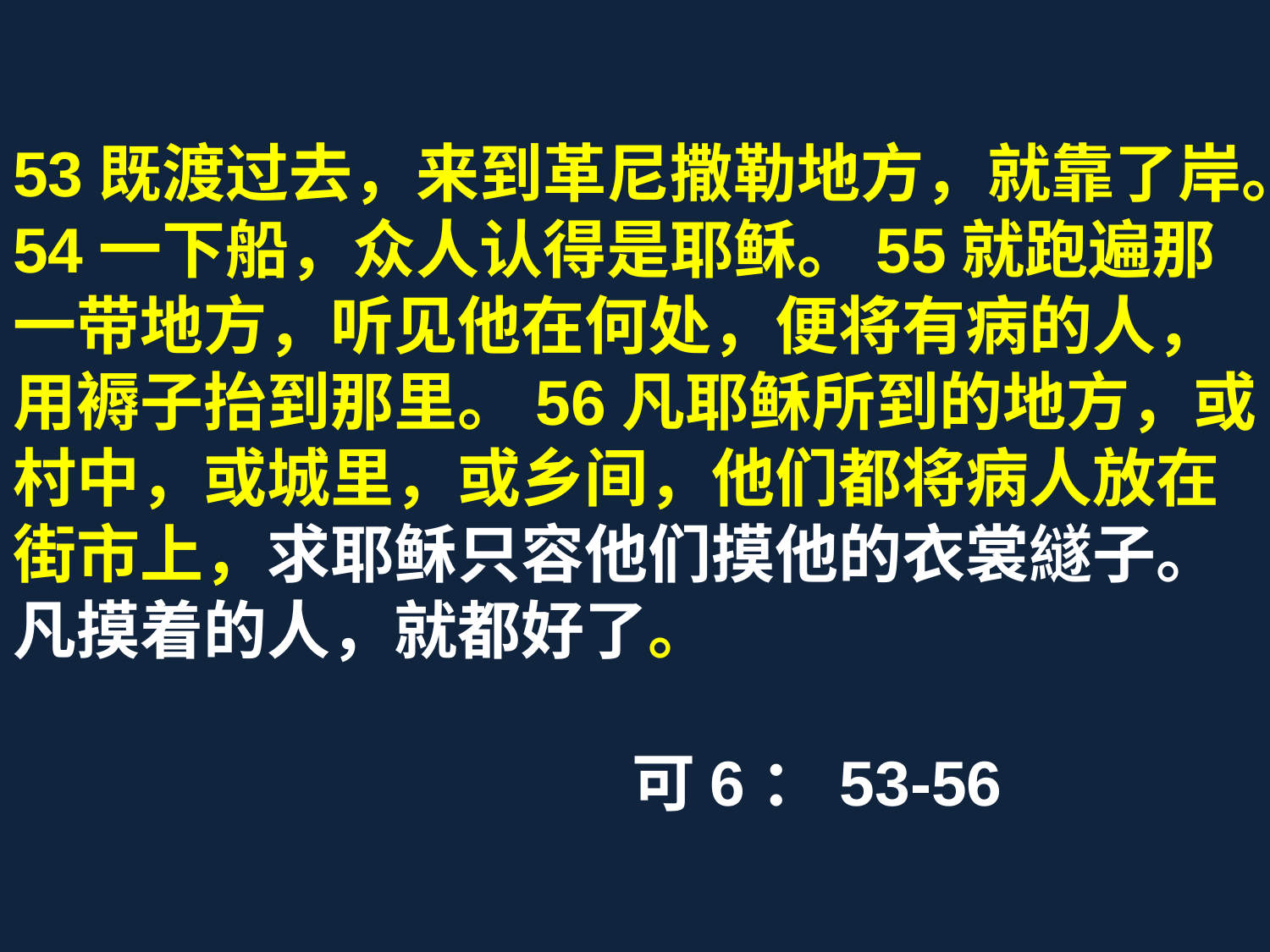

53既渡过去，来到革尼撒勒地方，就靠了岸。54一下船，众人认得是耶稣。55就跑遍那一带地方，听见他在何处，便将有病的人，用褥子抬到那里。56凡耶稣所到的地方，或村中，或城里，或乡间，他们都将病人放在街市上，求耶稣只容他们摸他的衣裳繸子。凡摸着的人，就都好了。
                                           可6：53-56